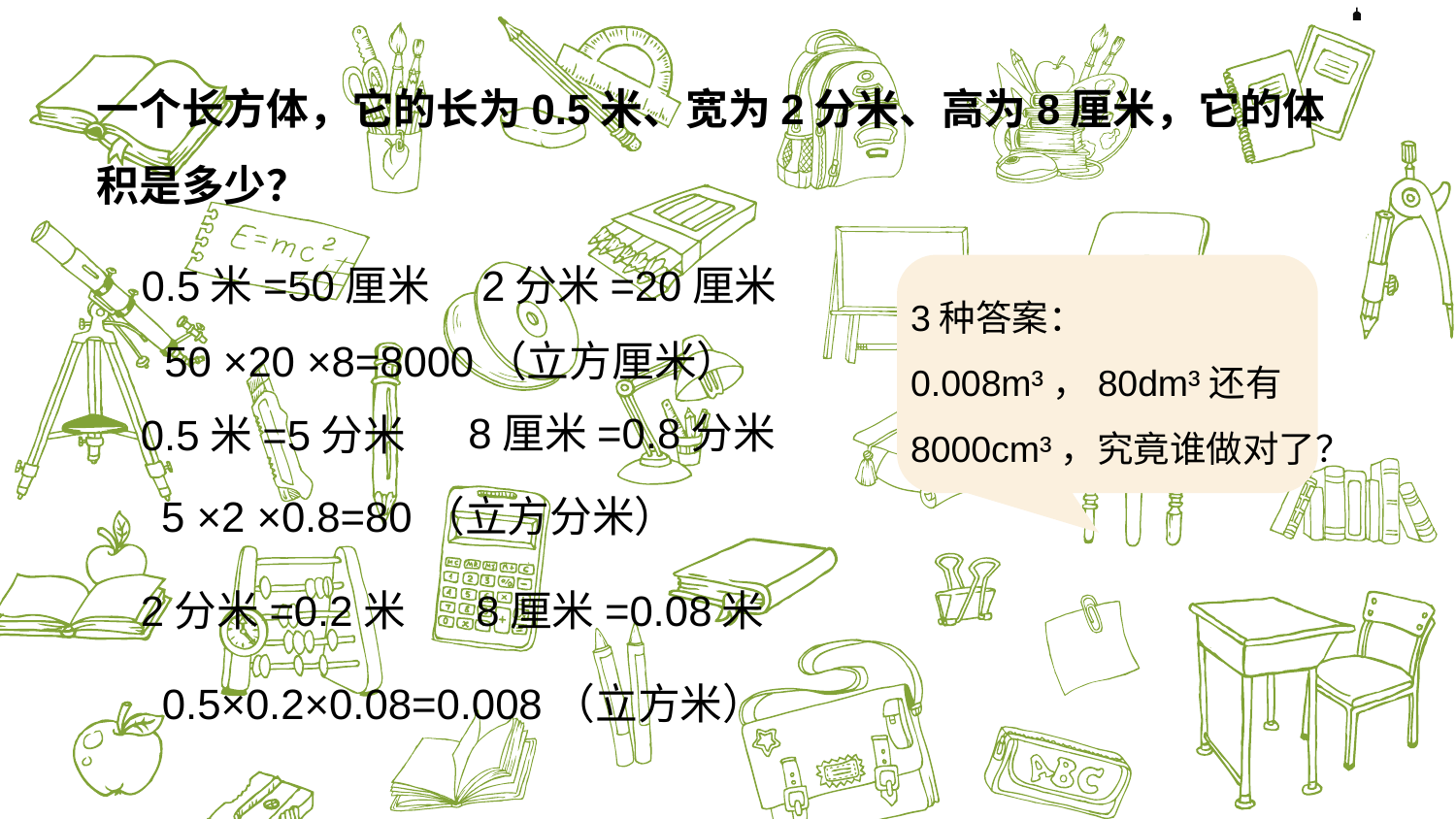

一个长方体，它的长为0.5米、宽为2分米、高为8厘米，它的体积是多少？
0.5米=50厘米
2分米=20厘米

3种答案：0.008m³，80dm³还有8000cm³，究竟谁做对了？
50 ×20 ×8=8000（立方厘米）
8厘米=0.8分米
0.5米=5分米
5 ×2 ×0.8=80（立方分米）
2分米=0.2米
8厘米=0.08米
0.5×0.2×0.08=0.008（立方米）